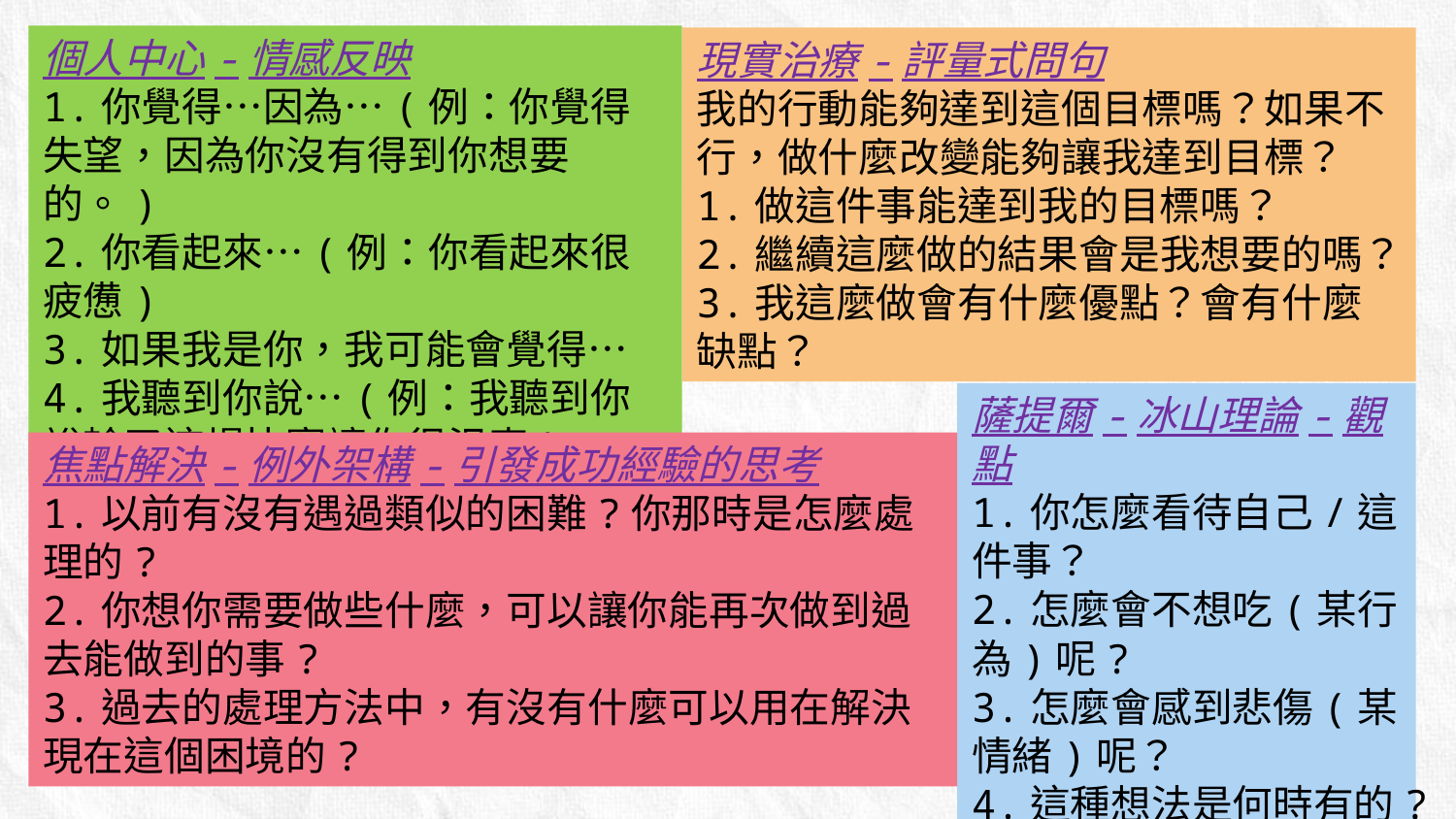

個人中心-情感反映
1.你覺得…因為…(例：你覺得失望，因為你沒有得到你想要的。)
2.你看起來…(例：你看起來很疲憊)
3.如果我是你，我可能會覺得…
4.我聽到你說…(例：我聽到你說輸了這場比賽讓你很沮喪)
現實治療-評量式問句
我的行動能夠達到這個目標嗎？如果不行，做什麼改變能夠讓我達到目標？
1.做這件事能達到我的目標嗎？
2.繼續這麼做的結果會是我想要的嗎？
3.我這麼做會有什麼優點？會有什麼缺點？
薩提爾-冰山理論-觀點
1.你怎麼看待自己/這件事？
2.怎麼會不想吃(某行為)呢?
3.怎麼會感到悲傷(某情緒)呢？
4.這種想法是何時有的?
焦點解決-例外架構-引發成功經驗的思考
1.以前有沒有遇過類似的困難?你那時是怎麼處理的?
2.你想你需要做些什麼，可以讓你能再次做到過去能做到的事?
3.過去的處理方法中，有沒有什麼可以用在解決現在這個困境的?